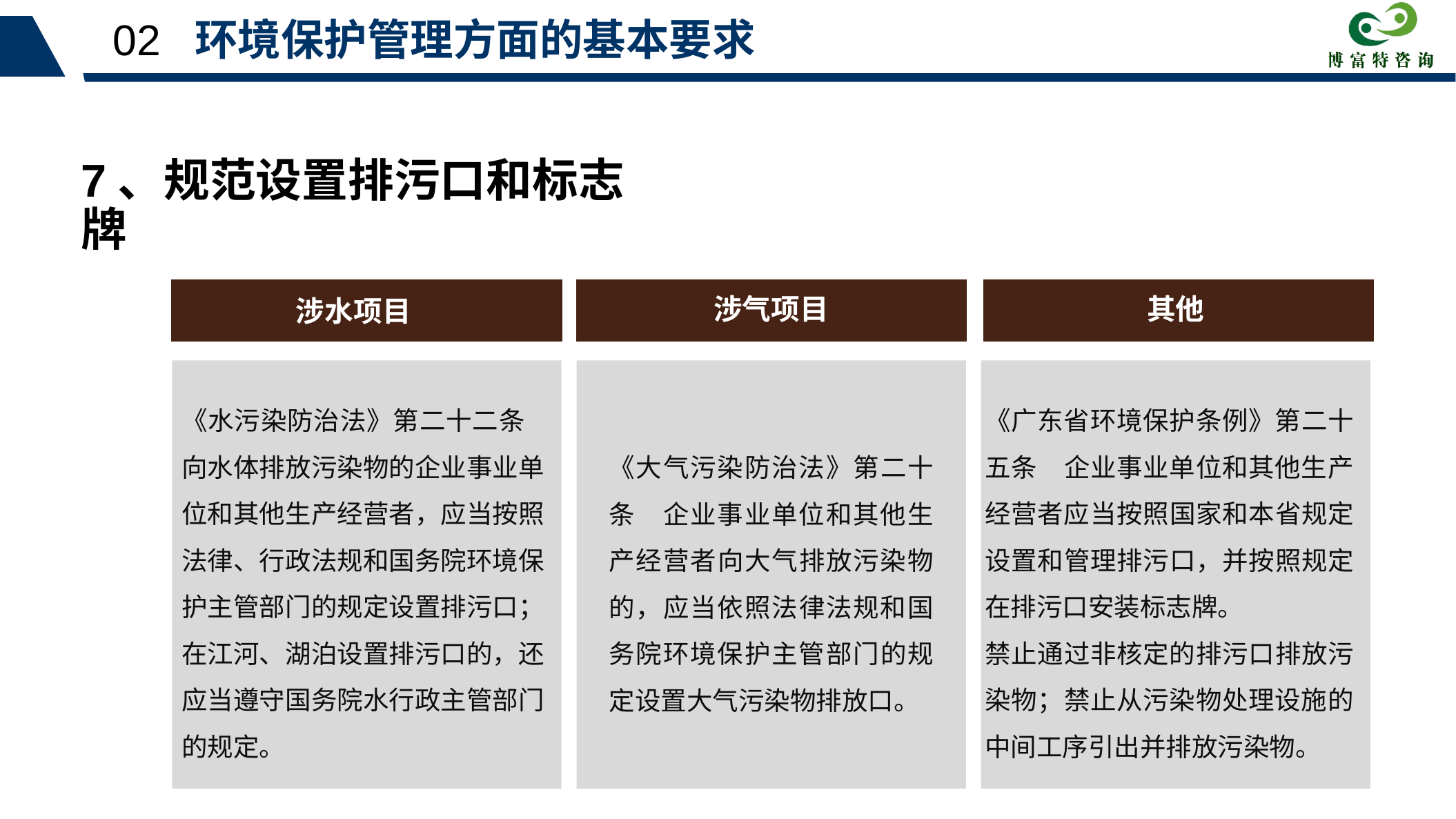

02  环境保护管理方面的基本要求

7、规范设置排污口和标志牌

涉气项目
其他
涉水项目

《水污染防治法》第二十二条    向水体排放污染物的企业事业单位和其他生产经营者，应当按照法律、行政法规和国务院环境保护主管部门的规定设置排污口；在江河、湖泊设置排污口的，还应当遵守国务院水行政主管部门的规定。
《广东省环境保护条例》第二十五条　企业事业单位和其他生产经营者应当按照国家和本省规定设置和管理排污口，并按照规定在排污口安装标志牌。
禁止通过非核定的排污口排放污染物；禁止从污染物处理设施的中间工序引出并排放污染物。
《大气污染防治法》第二十条　企业事业单位和其他生产经营者向大气排放污染物的，应当依照法律法规和国务院环境保护主管部门的规定设置大气污染物排放口。